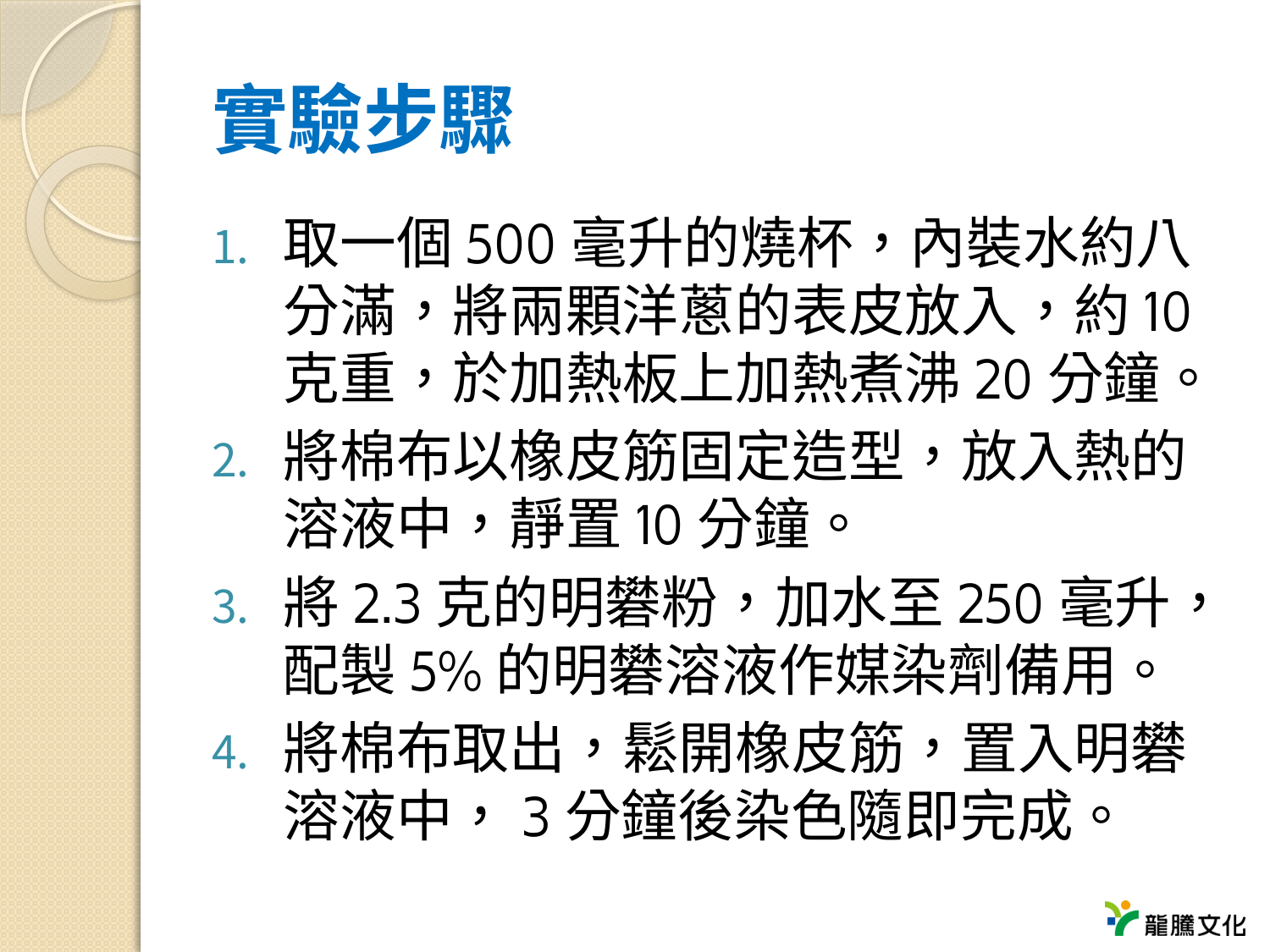

# 實驗步驟
取一個500毫升的燒杯，內裝水約八分滿，將兩顆洋蔥的表皮放入，約10克重，於加熱板上加熱煮沸20分鐘。
將棉布以橡皮筋固定造型，放入熱的溶液中，靜置10分鐘。
將2.3克的明礬粉，加水至250毫升，配製5%的明礬溶液作媒染劑備用。
將棉布取出，鬆開橡皮筋，置入明礬溶液中，3分鐘後染色隨即完成。